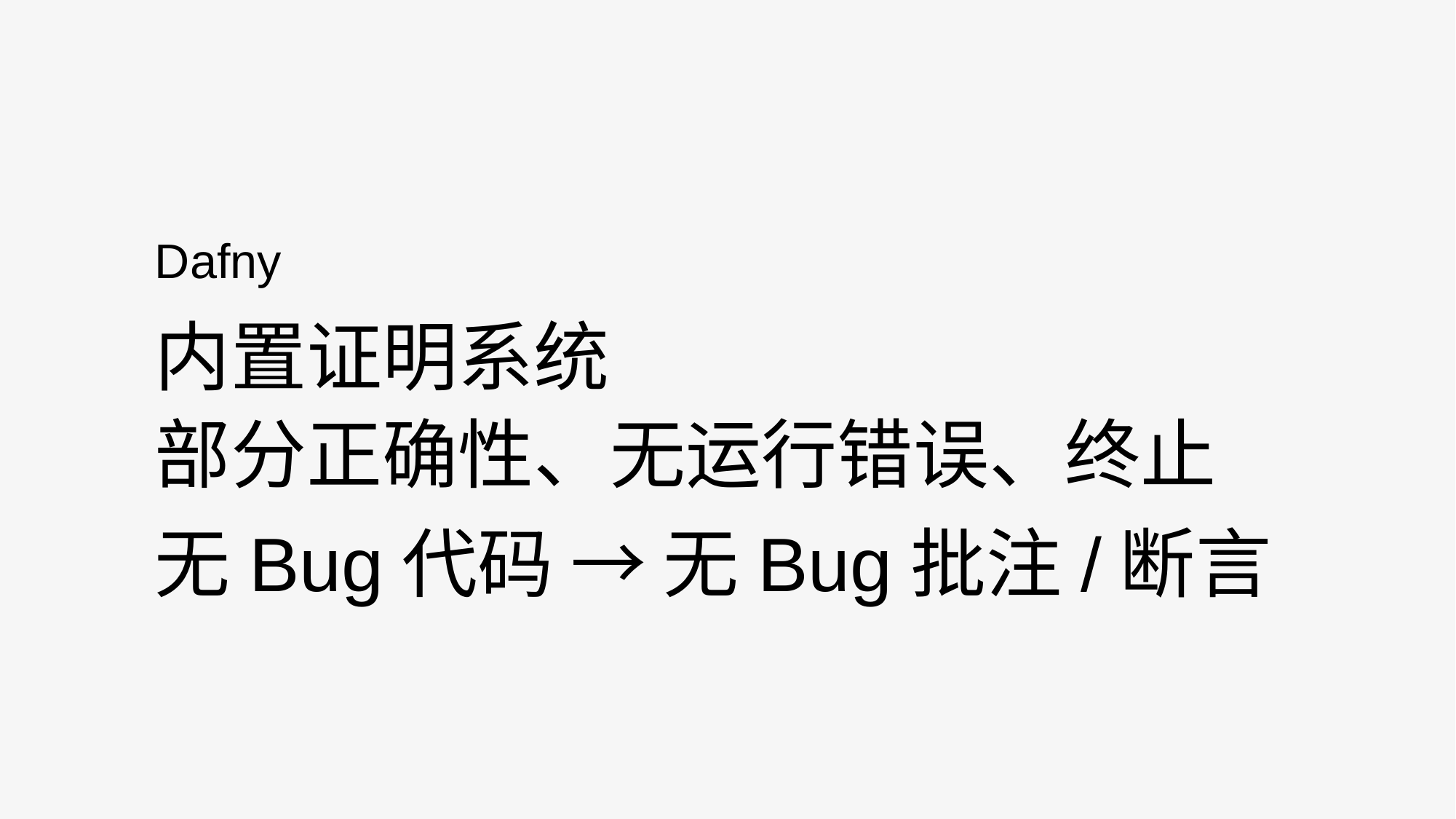

Dafny实现
# 内置证明系统
部分正确性、无运行错误、终止
无Bug代码 → 无Bug批注/断言